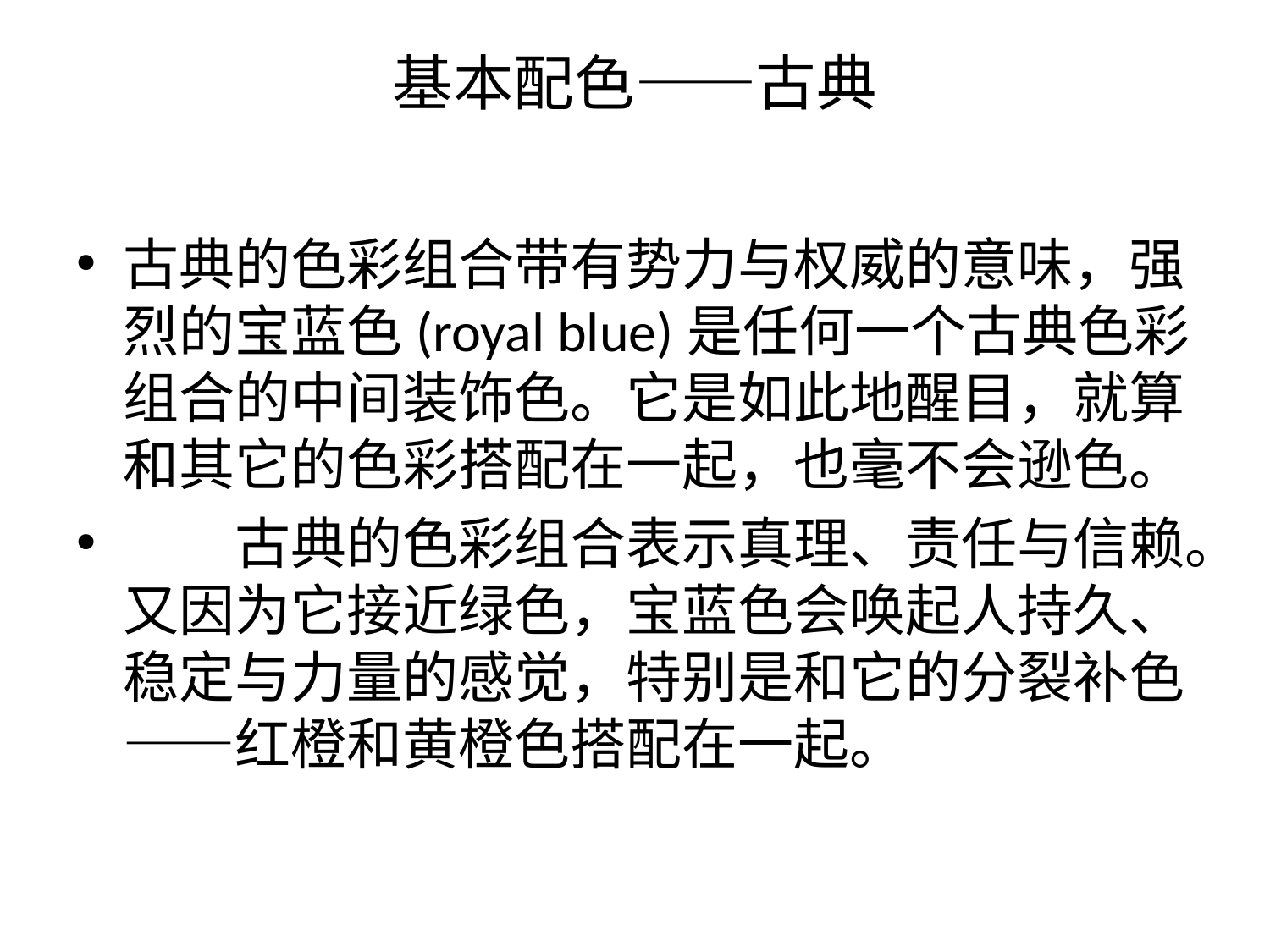

# 基本配色——古典
古典的色彩组合带有势力与权威的意味，强烈的宝蓝色(royal blue)是任何一个古典色彩组合的中间装饰色。它是如此地醒目，就算和其它的色彩搭配在一起，也毫不会逊色。
　　古典的色彩组合表示真理、责任与信赖。又因为它接近绿色，宝蓝色会唤起人持久、稳定与力量的感觉，特别是和它的分裂补色——红橙和黄橙色搭配在一起。